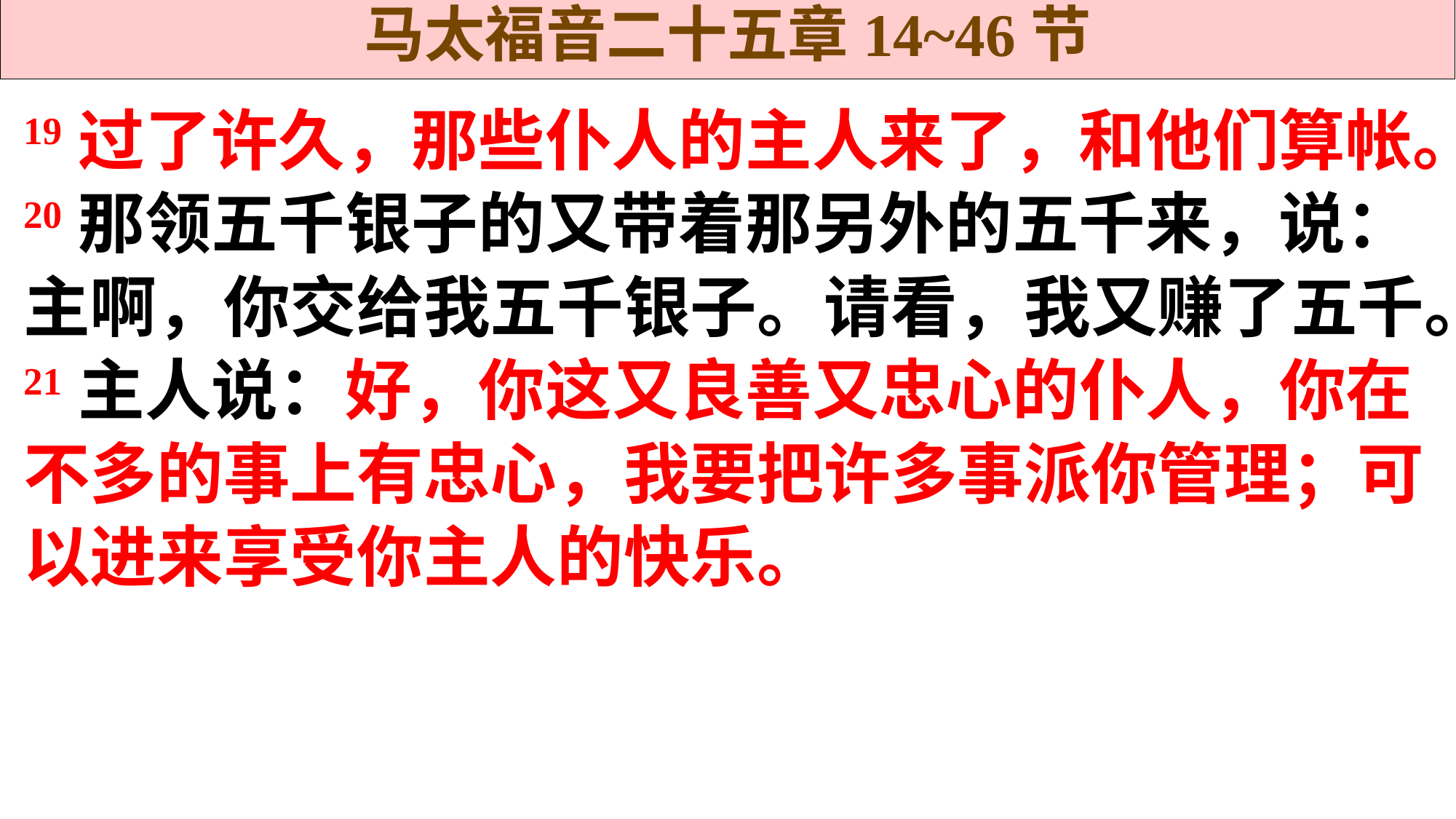

马太福音二十五章14~46节
19过了许久，那些仆人的主人来了，和他们算帐。
20那领五千银子的又带着那另外的五千来，说：主啊，你交给我五千银子。请看，我又赚了五千。
21主人说：好，你这又良善又忠心的仆人，你在不多的事上有忠心，我要把许多事派你管理；可以进来享受你主人的快乐。